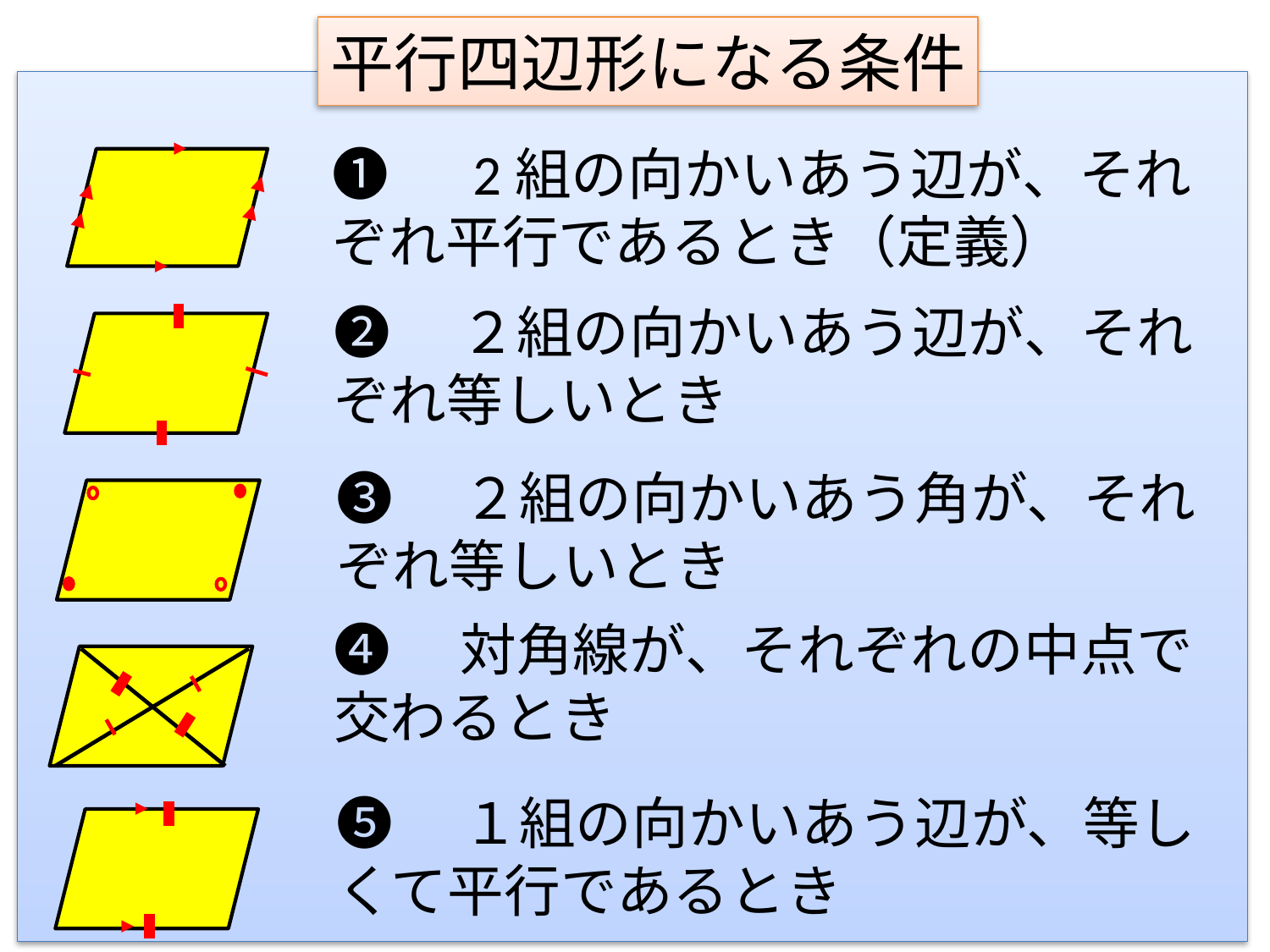

平行四辺形になる条件

▼
❶　2組の向かいあう辺が、それぞれ平行であるとき（定義）

▼
▼
▼
▼
▼
❷　２組の向かいあう辺が、それぞれ等しいとき

❸　２組の向かいあう角が、それぞれ等しいとき

❹　対角線が、それぞれの中点で交わるとき

❺　１組の向かいあう辺が、等しくて平行であるとき
▼

▼